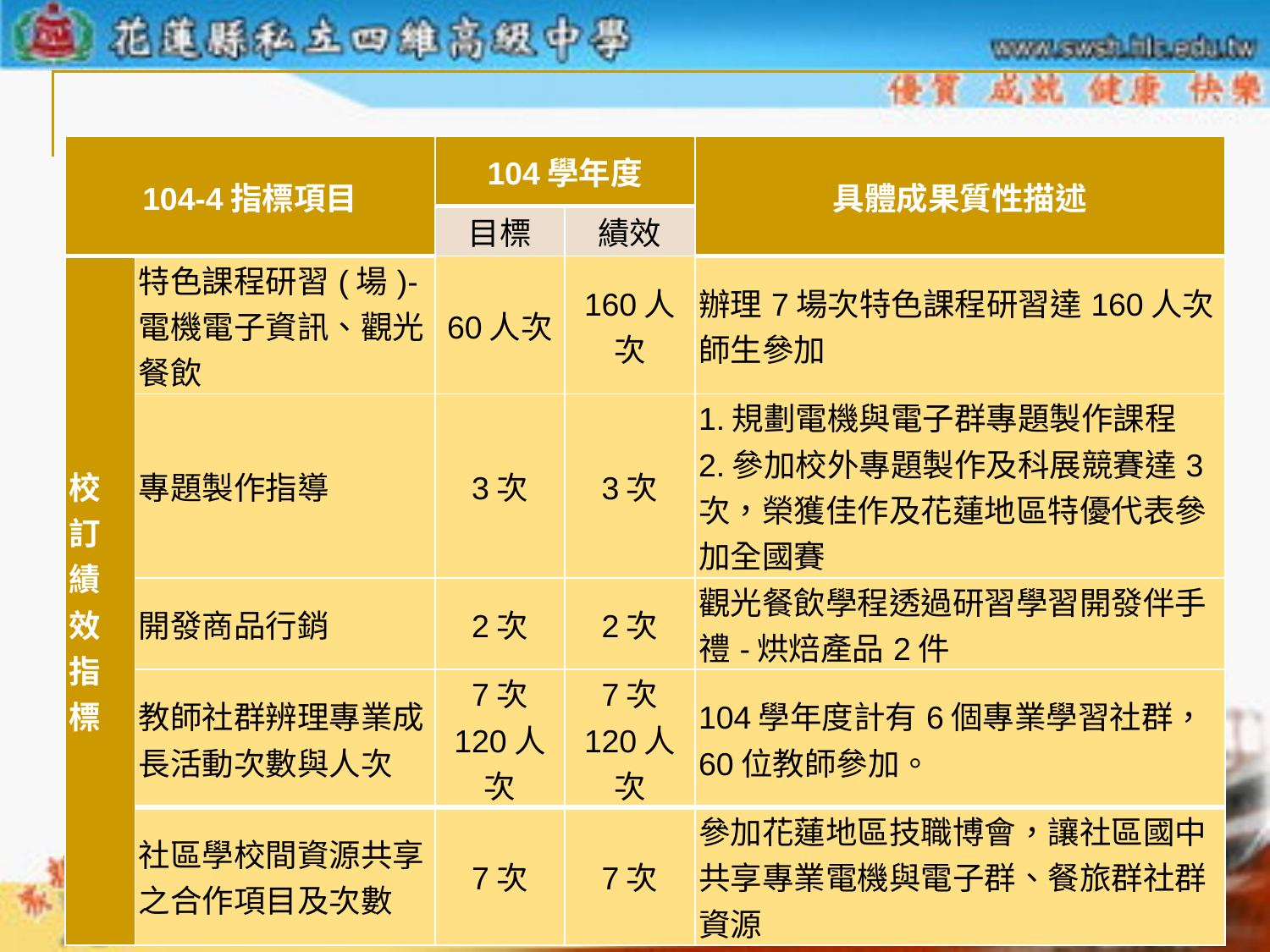

| 104-4指標項目 |  | 104學年度 |  | 具體成果質性描述 |
| --- | --- | --- | --- | --- |
|  |  | 目標 | 績效 |  |
| 校訂績效指標 | 特色課程研習(場)- 電機電子資訊、觀光餐飲 | 60人次 | 160人次 | 辦理7場次特色課程研習達160人次師生參加 |
|  | 專題製作指導 | 3次 | 3次 | 1.規劃電機與電子群專題製作課程 2.參加校外專題製作及科展競賽達3次，榮獲佳作及花蓮地區特優代表參加全國賽 |
|  | 開發商品行銷 | 2次 | 2次 | 觀光餐飲學程透過研習學習開發伴手禮-烘焙產品2件 |
|  | 教師社群辨理專業成長活動次數與人次 | 7次 120人次 | 7次 120人次 | 104學年度計有6個專業學習社群，60位教師參加。 |
|  | 社區學校間資源共享之合作項目及次數 | 7次 | 7次 | 參加花蓮地區技職博會，讓社區國中共享專業電機與電子群、餐旅群社群資源 |
P52